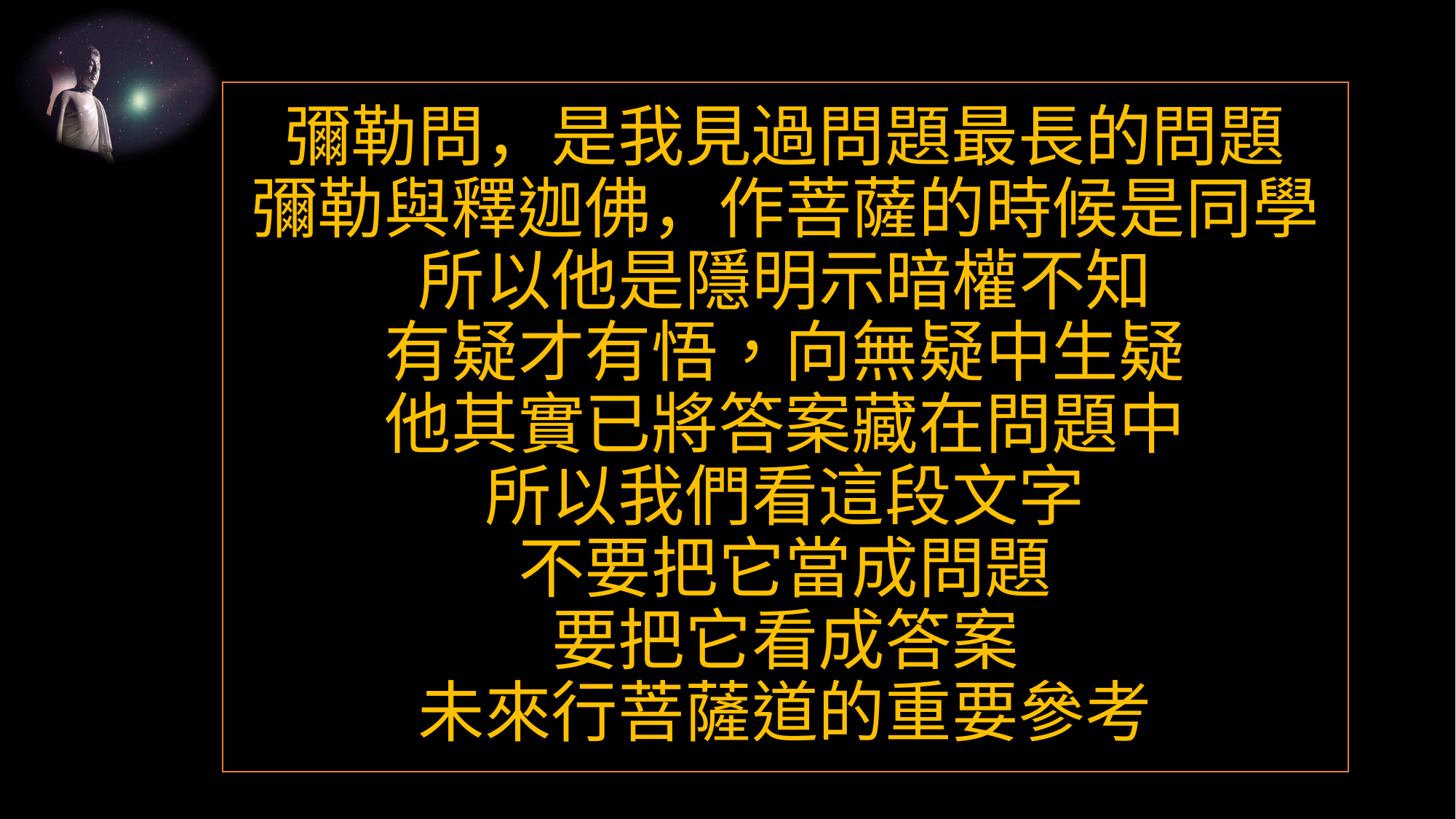

# 彌勒問，是我見過問題最長的問題 彌勒與釋迦佛，作菩薩的時候是同學所以他是隱明示暗權不知 有疑才有悟，向無疑中生疑 他其實已將答案藏在問題中 所以我們看這段文字 不要把它當成問題 要把它看成答案 未來行菩薩道的重要參考